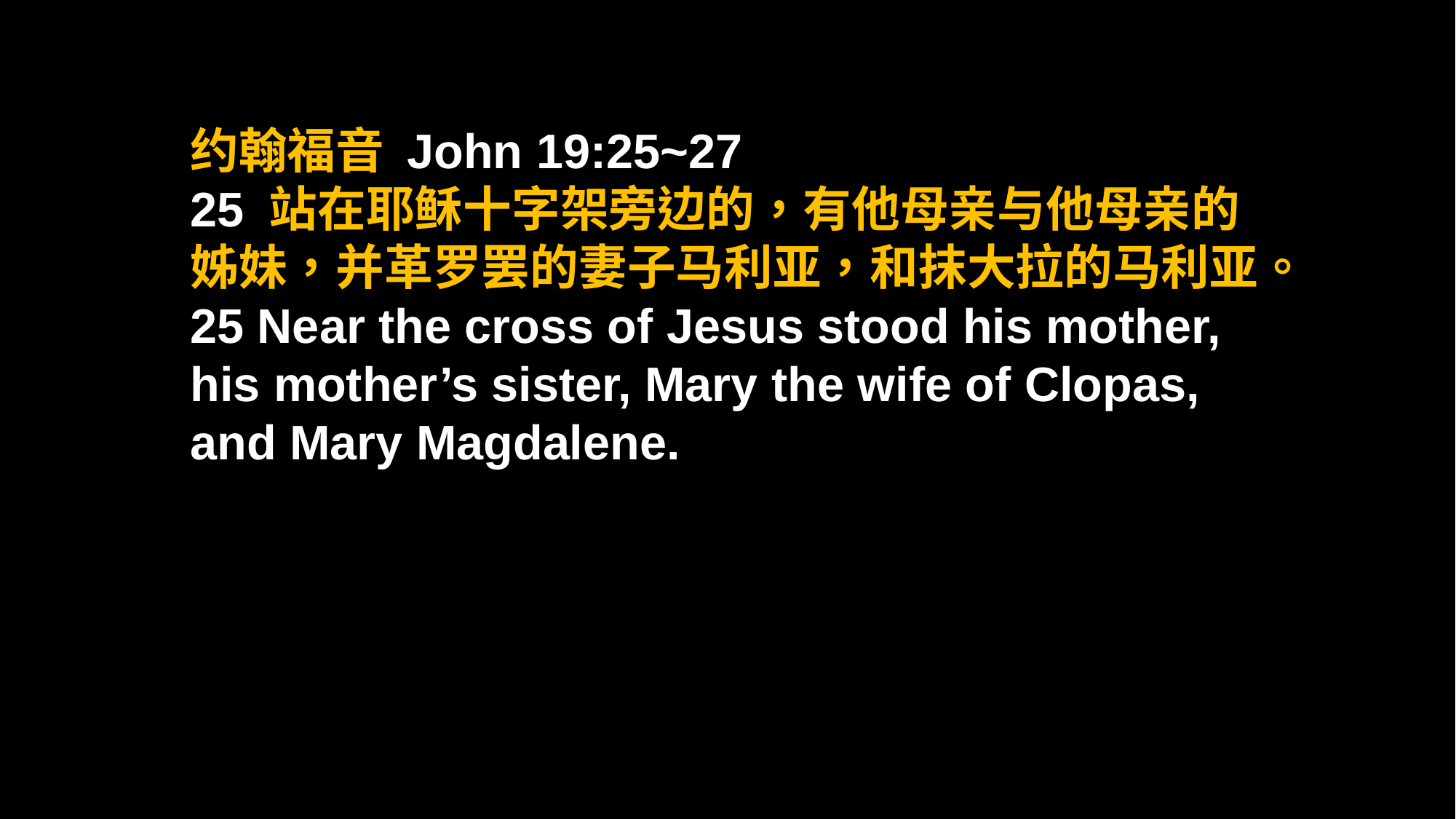

约翰福音 John 19:25~27
25 站在耶稣十字架旁边的，有他母亲与他母亲的姊妹，并革罗罢的妻子马利亚，和抹大拉的马利亚。
25 Near the cross of Jesus stood his mother, his mother’s sister, Mary the wife of Clopas, and Mary Magdalene.